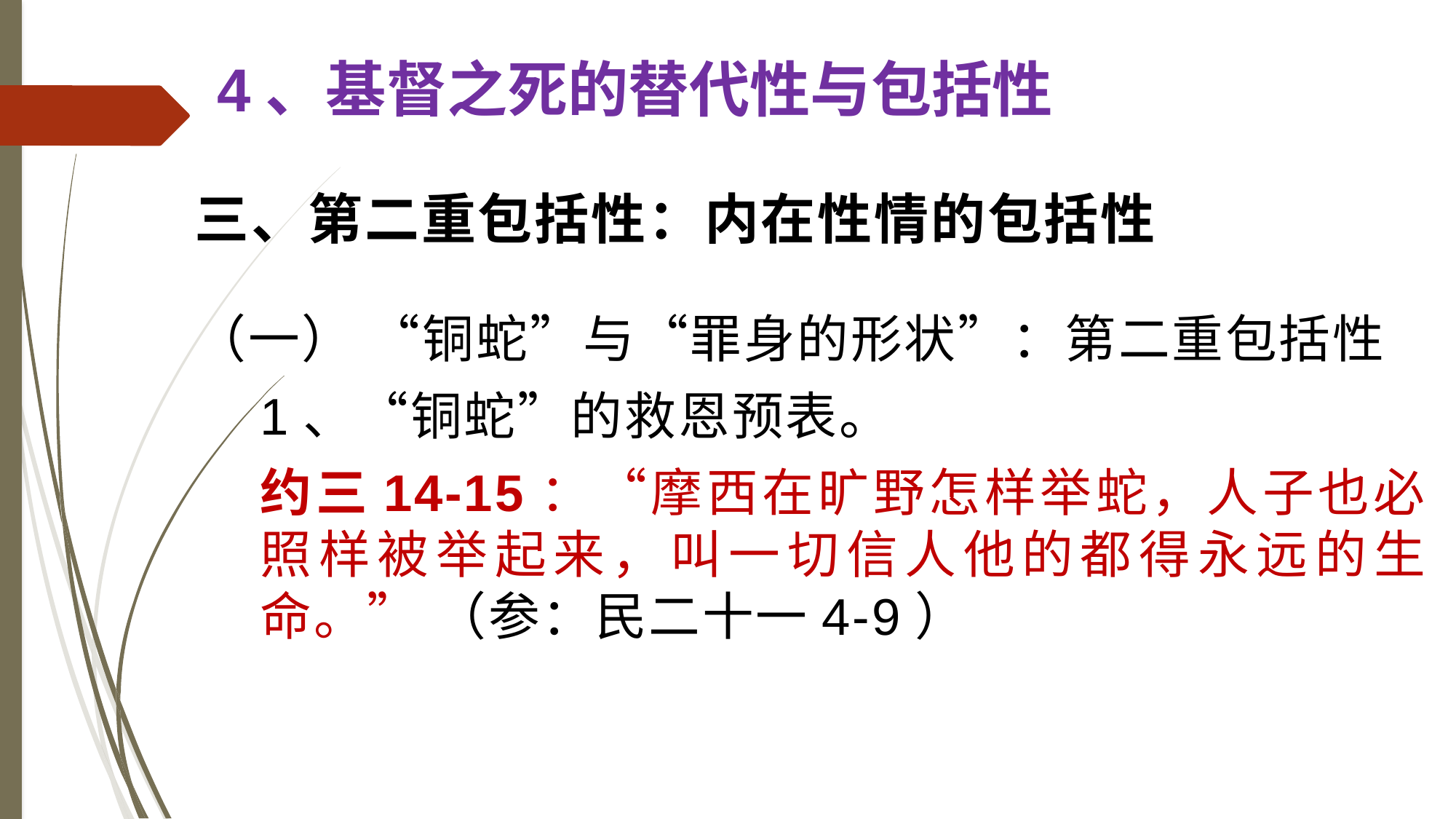

# 4、基督之死的替代性与包括性
三、第二重包括性：内在性情的包括性

（一） “铜蛇”与“罪身的形状”：第二重包括性
1、“铜蛇”的救恩预表。
约三14-15：“摩西在旷野怎样举蛇，人子也必照样被举起来，叫一切信人他的都得永远的生命。” （参：民二十一4-9）